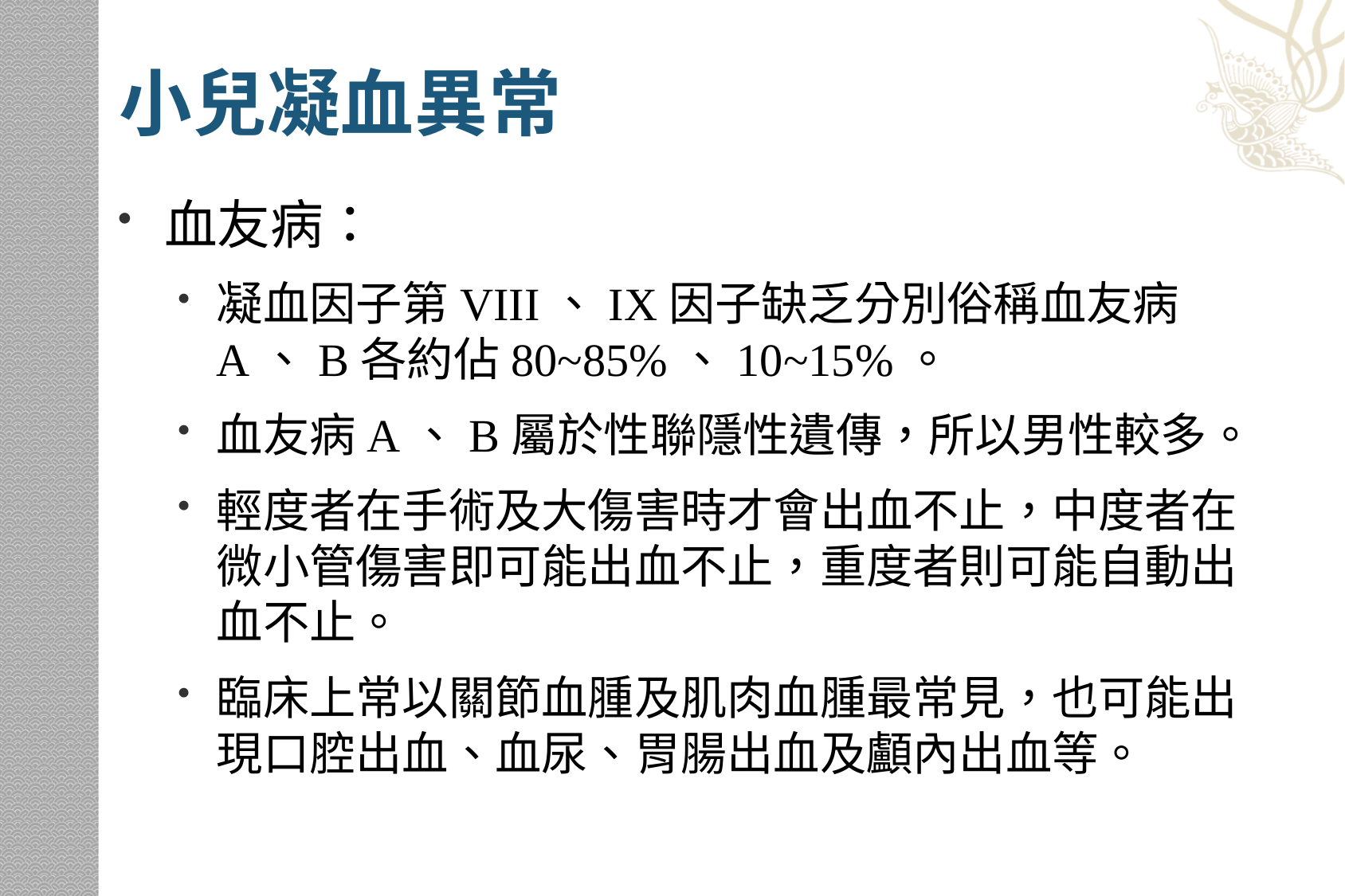

# 小兒凝血異常
血友病：
凝血因子第VIII、IX因子缺乏分別俗稱血友病A、B各約佔80~85%、10~15%。
血友病A、B屬於性聯隱性遺傳，所以男性較多。
輕度者在手術及大傷害時才會出血不止，中度者在微小管傷害即可能出血不止，重度者則可能自動出血不止。
臨床上常以關節血腫及肌肉血腫最常見，也可能出現口腔出血、血尿、胃腸出血及顱內出血等。